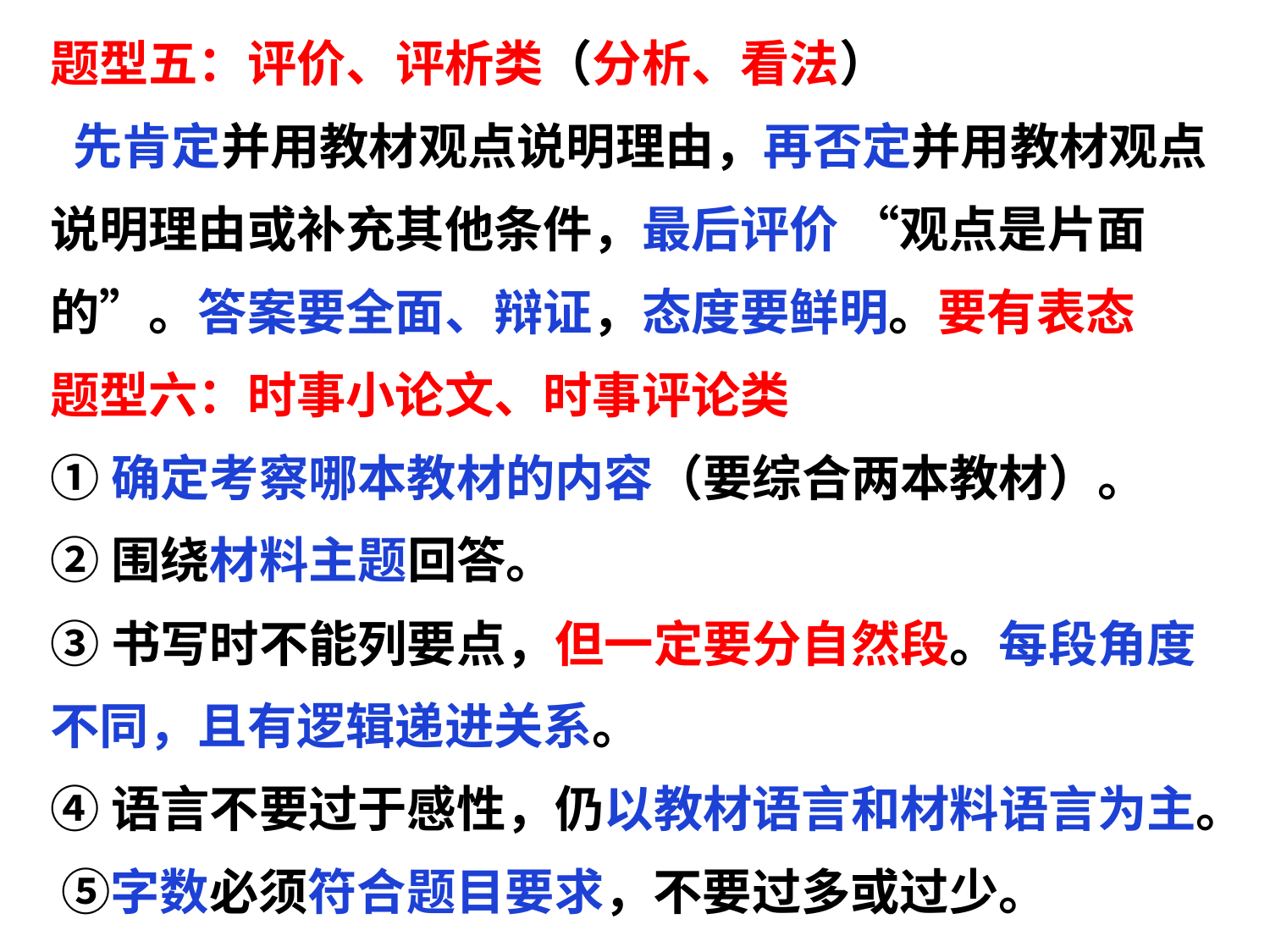

题型五：评价、评析类（分析、看法）
 先肯定并用教材观点说明理由，再否定并用教材观点说明理由或补充其他条件，最后评价 “观点是片面的”。答案要全面、辩证，态度要鲜明。要有表态
题型六：时事小论文、时事评论类
①确定考察哪本教材的内容（要综合两本教材）。
②围绕材料主题回答。
③书写时不能列要点，但一定要分自然段。每段角度不同，且有逻辑递进关系。
④语言不要过于感性，仍以教材语言和材料语言为主。 ⑤字数必须符合题目要求，不要过多或过少。